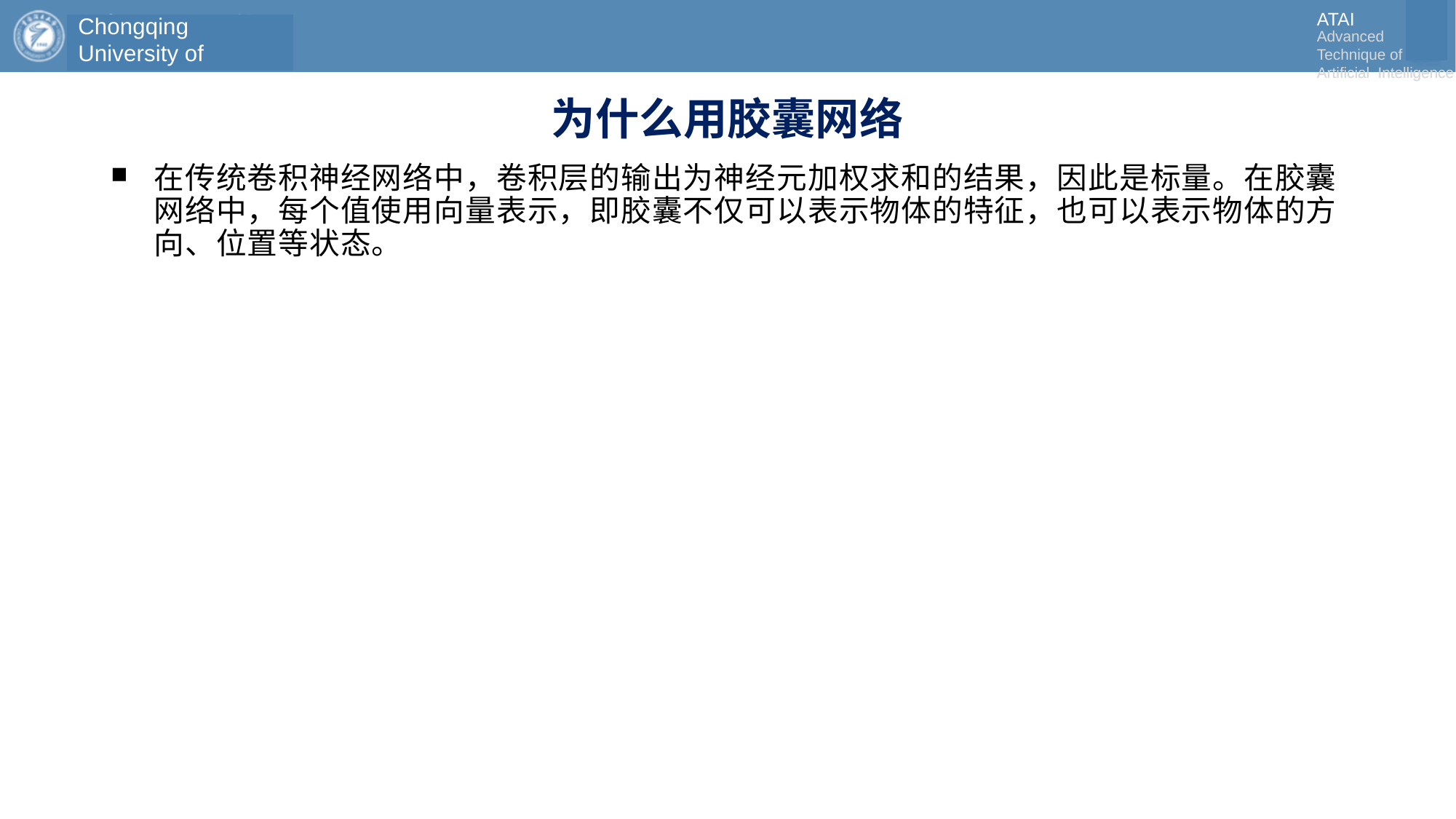

# 为什么用胶囊网络
在传统卷积神经网络中，卷积层的输出为神经元加权求和的结果，因此是标量。在胶囊网络中，每个值使用向量表示，即胶囊不仅可以表示物体的特征，也可以表示物体的方向、位置等状态。